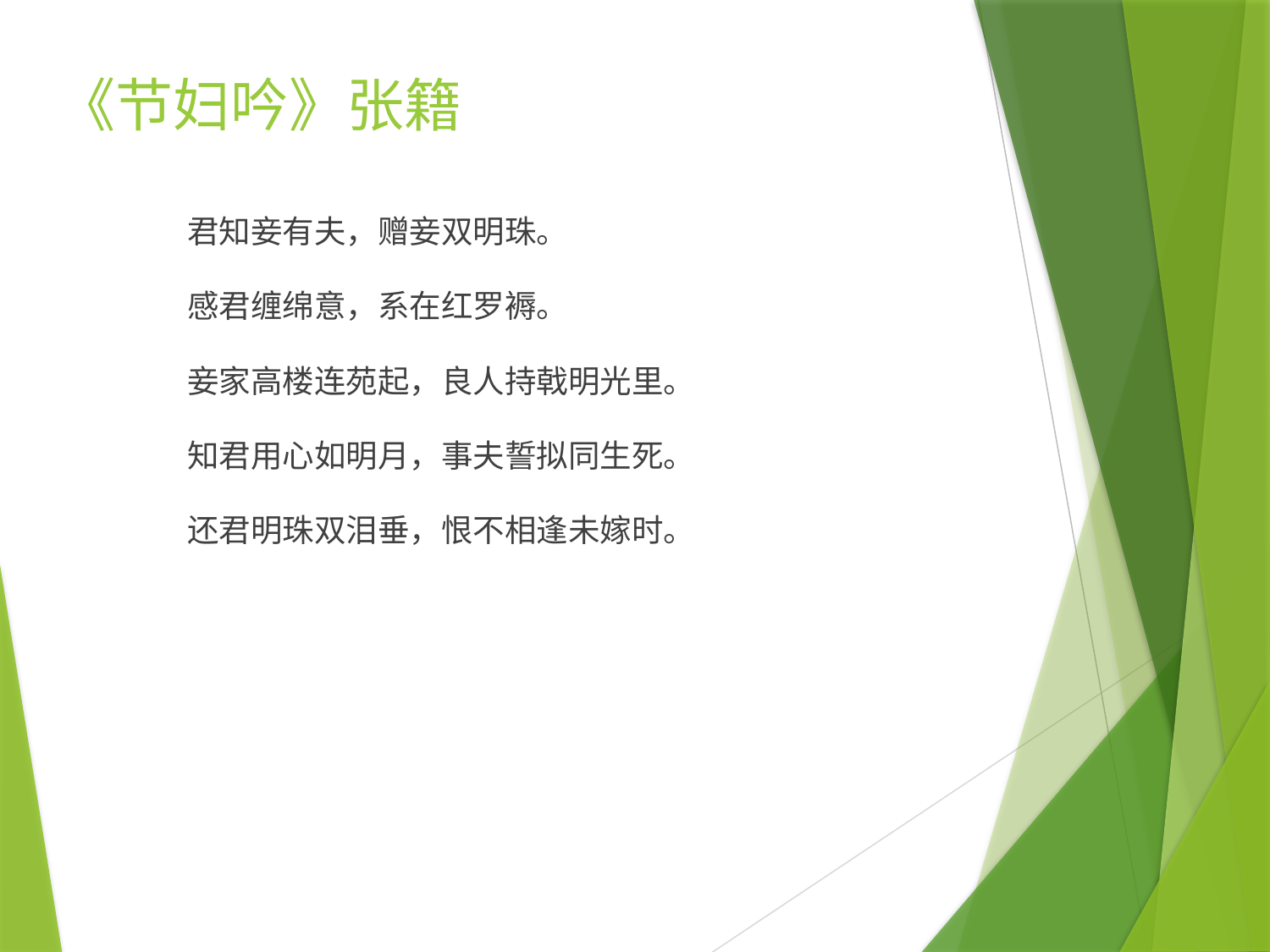

# 《节妇吟》张籍
君知妾有夫，赠妾双明珠。
感君缠绵意，系在红罗褥。
妾家高楼连苑起，良人持戟明光里。
知君用心如明月，事夫誓拟同生死。
还君明珠双泪垂，恨不相逢未嫁时。